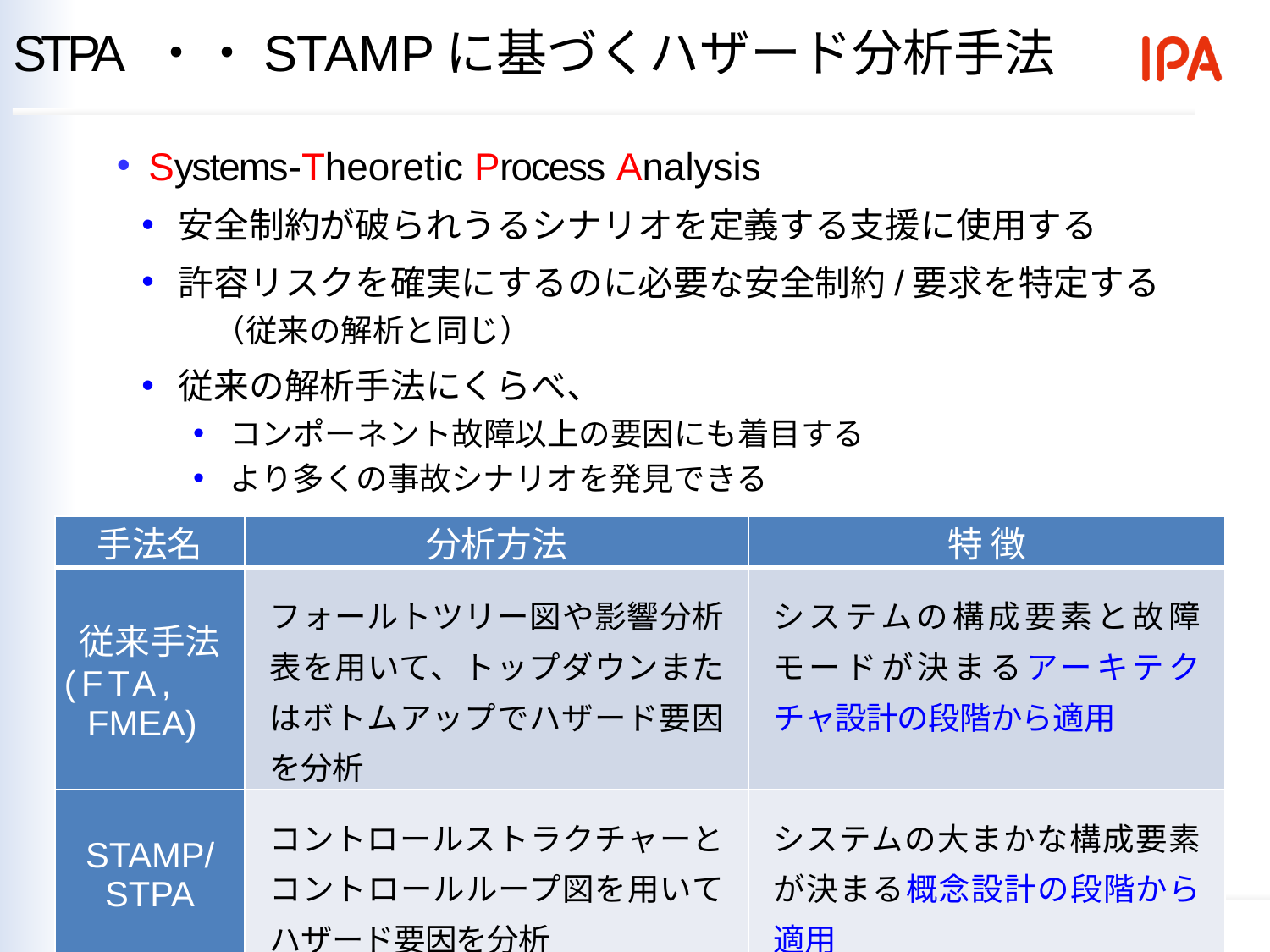

STPA ・・STAMPに基づくハザード分析手法
Systems-Theoretic Process Analysis
安全制約が破られうるシナリオを定義する支援に使用する
許容リスクを確実にするのに必要な安全制約/要求を特定する
　（従来の解析と同じ）
従来の解析手法にくらべ、
コンポーネント故障以上の要因にも着目する
より多くの事故シナリオを発見できる
| 手法名 | 分析方法 | 特 徴 |
| --- | --- | --- |
| 従来手法 (FTA, FMEA) | フォールトツリー図や影響分析表を用いて、トップダウンまたはボトムアップでハザード要因を分析 | システムの構成要素と故障モードが決まるアーキテクチャ設計の段階から適用 |
| STAMP/ STPA | コントロールストラクチャーとコントロールループ図を用いてハザード要因を分析 | システムの大まかな構成要素が決まる概念設計の段階から適用 |
10